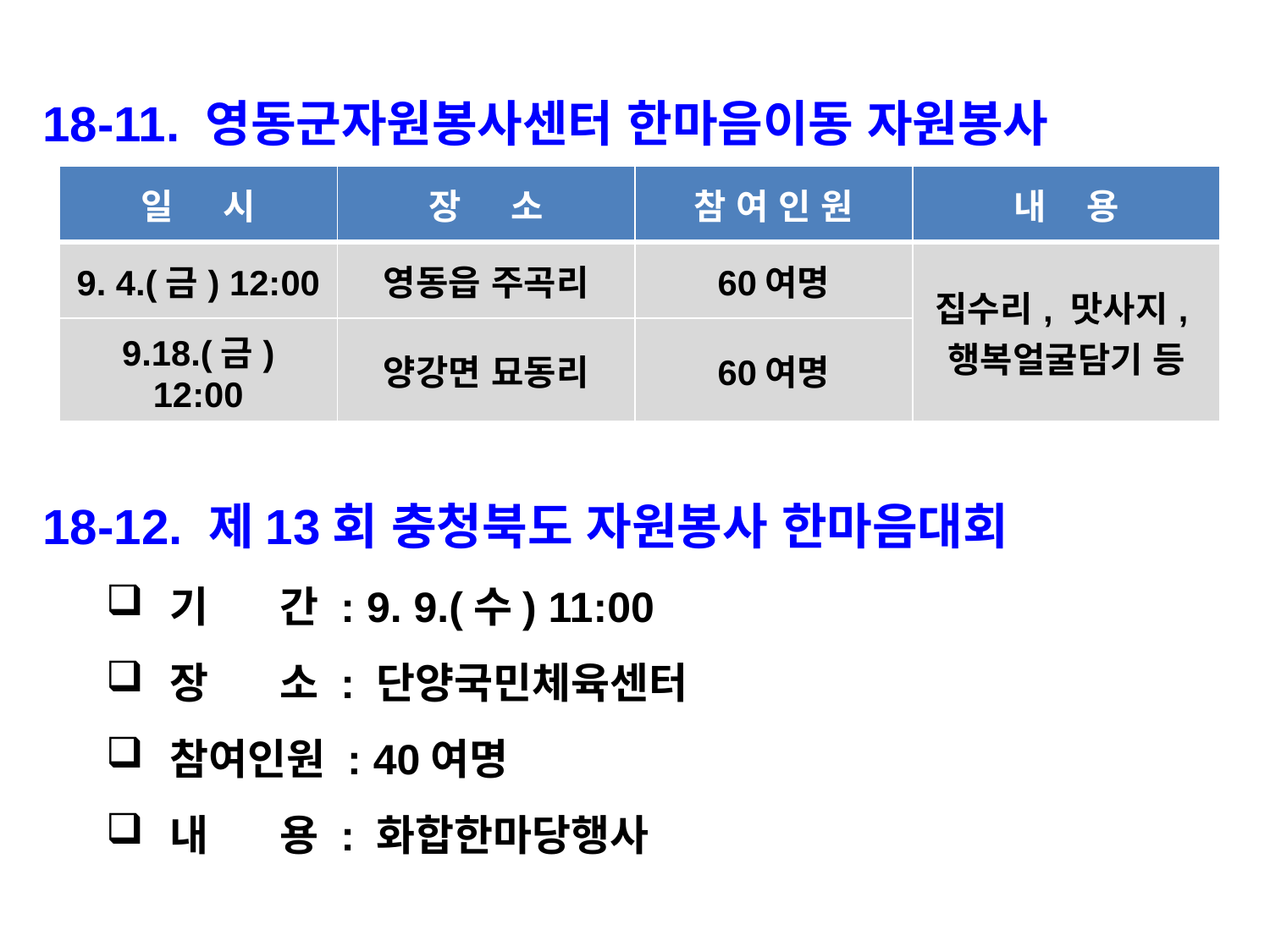

18-11. 영동군자원봉사센터 한마음이동 자원봉사
| 일 시 | 장 소 | 참 여 인 원 | 내 용 |
| --- | --- | --- | --- |
| 9. 4.(금) 12:00 | 영동읍 주곡리 | 60여명 | 집수리, 맛사지, 행복얼굴담기 등 |
| 9.18.(금) 12:00 | 양강면 묘동리 | 60여명 |  |
18-12. 제13회 충청북도 자원봉사 한마음대회
기      간 : 9. 9.(수) 11:00
장      소 : 단양국민체육센터
참여인원 : 40여명
내      용 : 화합한마당행사